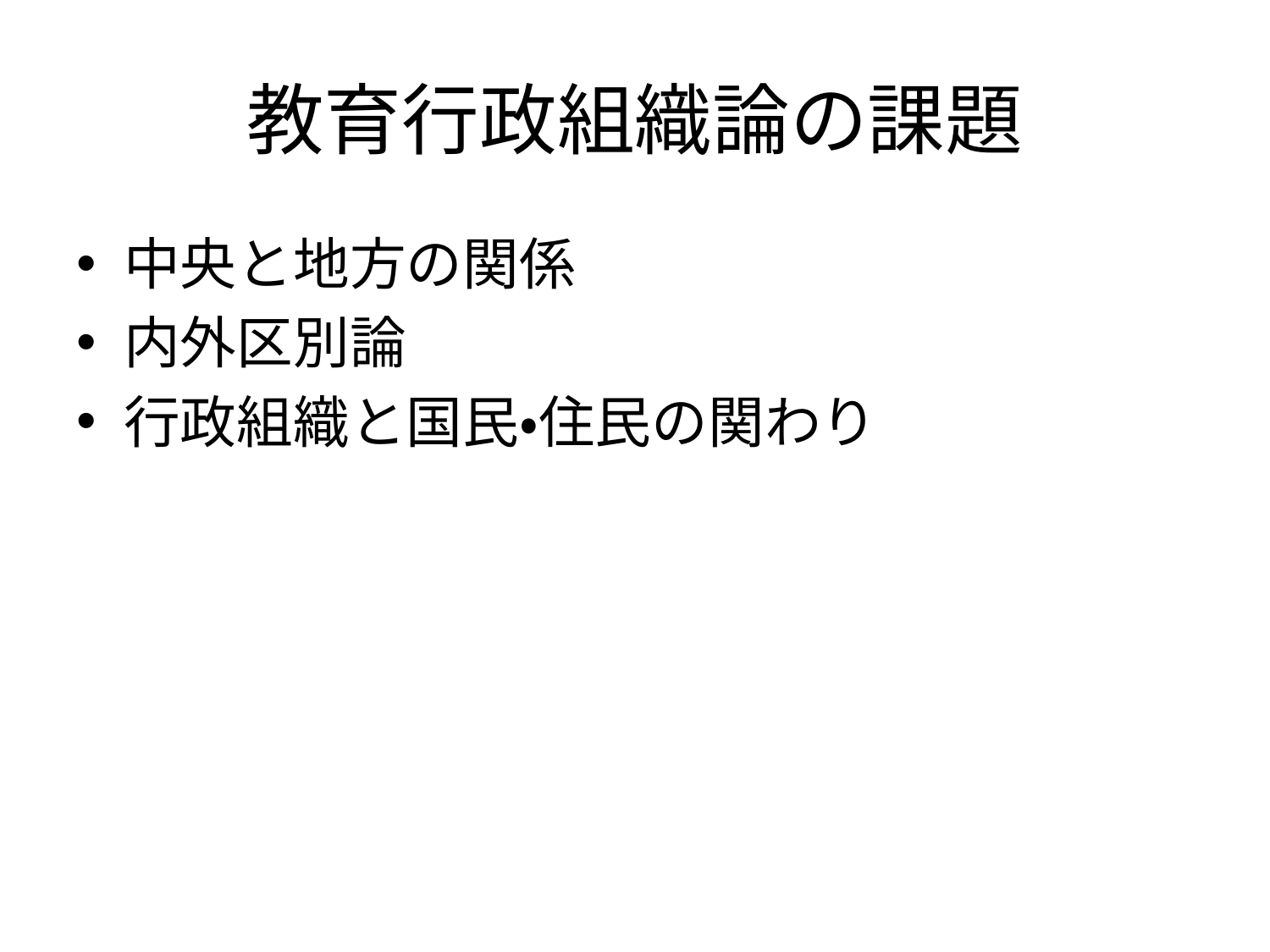

# 教育行政組織論の課題
中央と地方の関係
内外区別論
行政組織と国民・住民の関わり